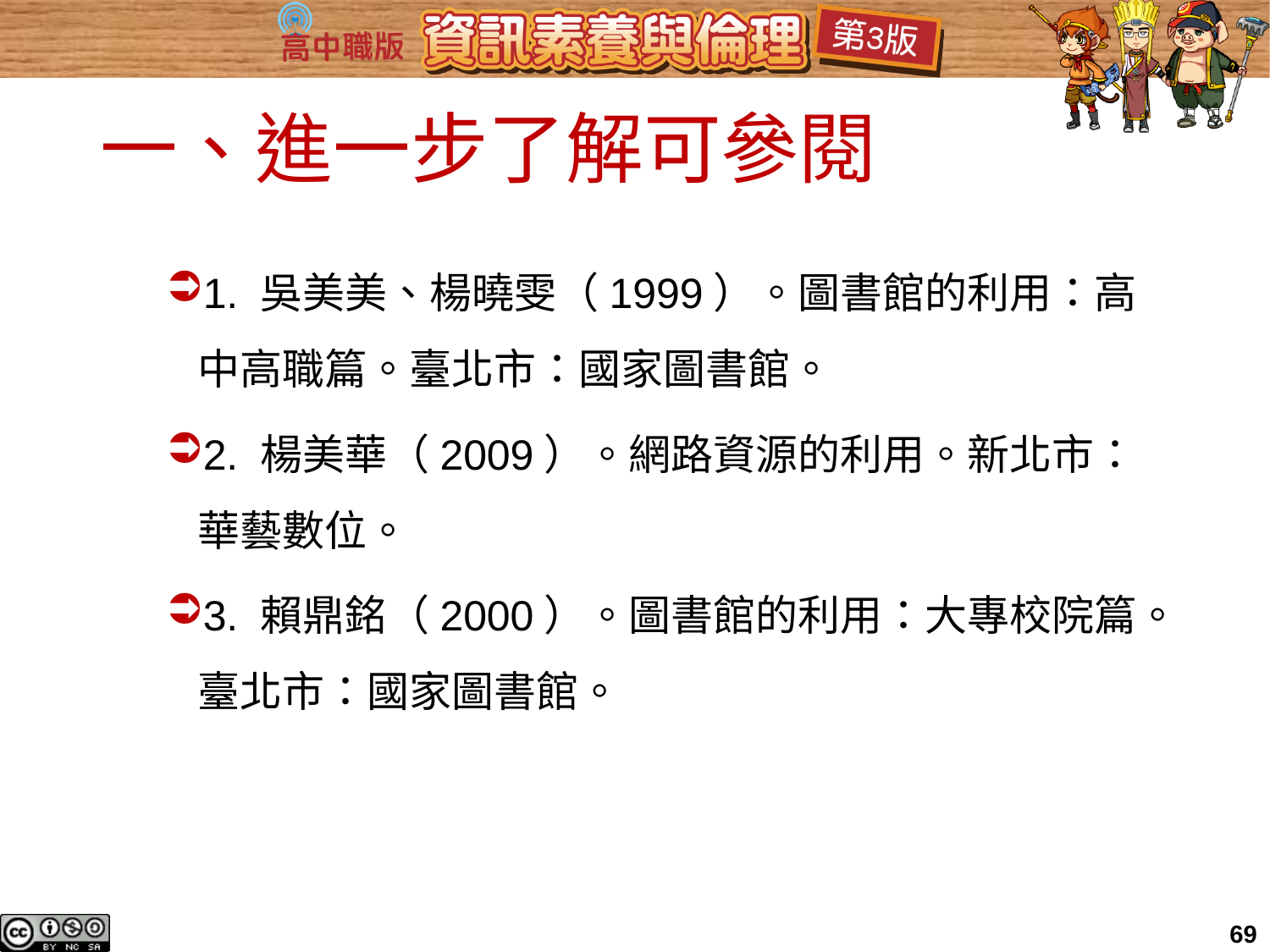

# 一、進一步了解可參閱
1. 吳美美、楊曉雯（1999）。圖書館的利用：高中高職篇。臺北市：國家圖書館。
2. 楊美華（2009）。網路資源的利用。新北市：華藝數位。
3. 賴鼎銘（2000）。圖書館的利用：大專校院篇。臺北市：國家圖書館。
69